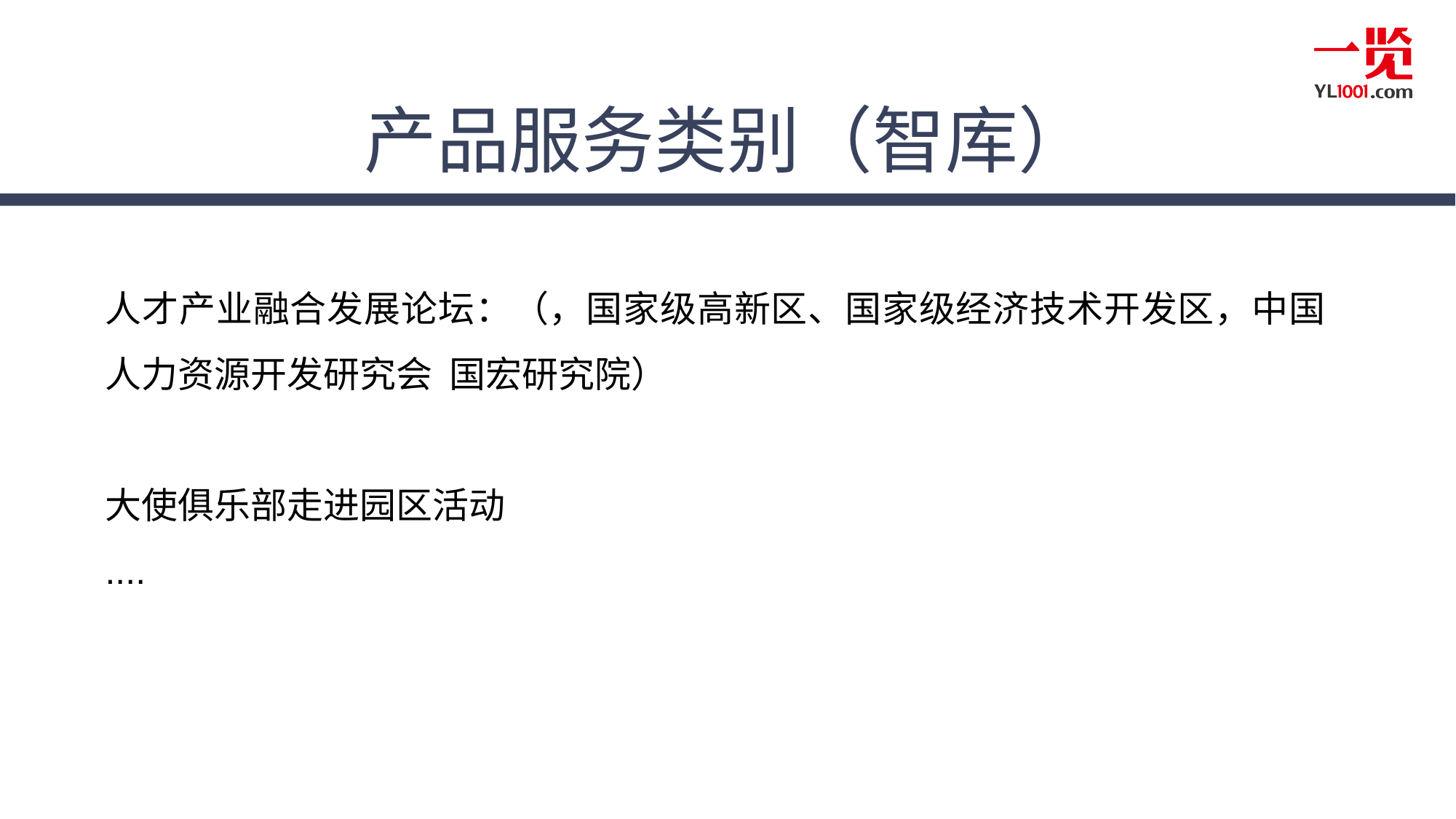

# 产品服务类别（智库）

人才产业融合发展论坛：（，国家级高新区、国家级经济技术开发区，中国人力资源开发研究会  国宏研究院）

大使俱乐部走进园区活动
....